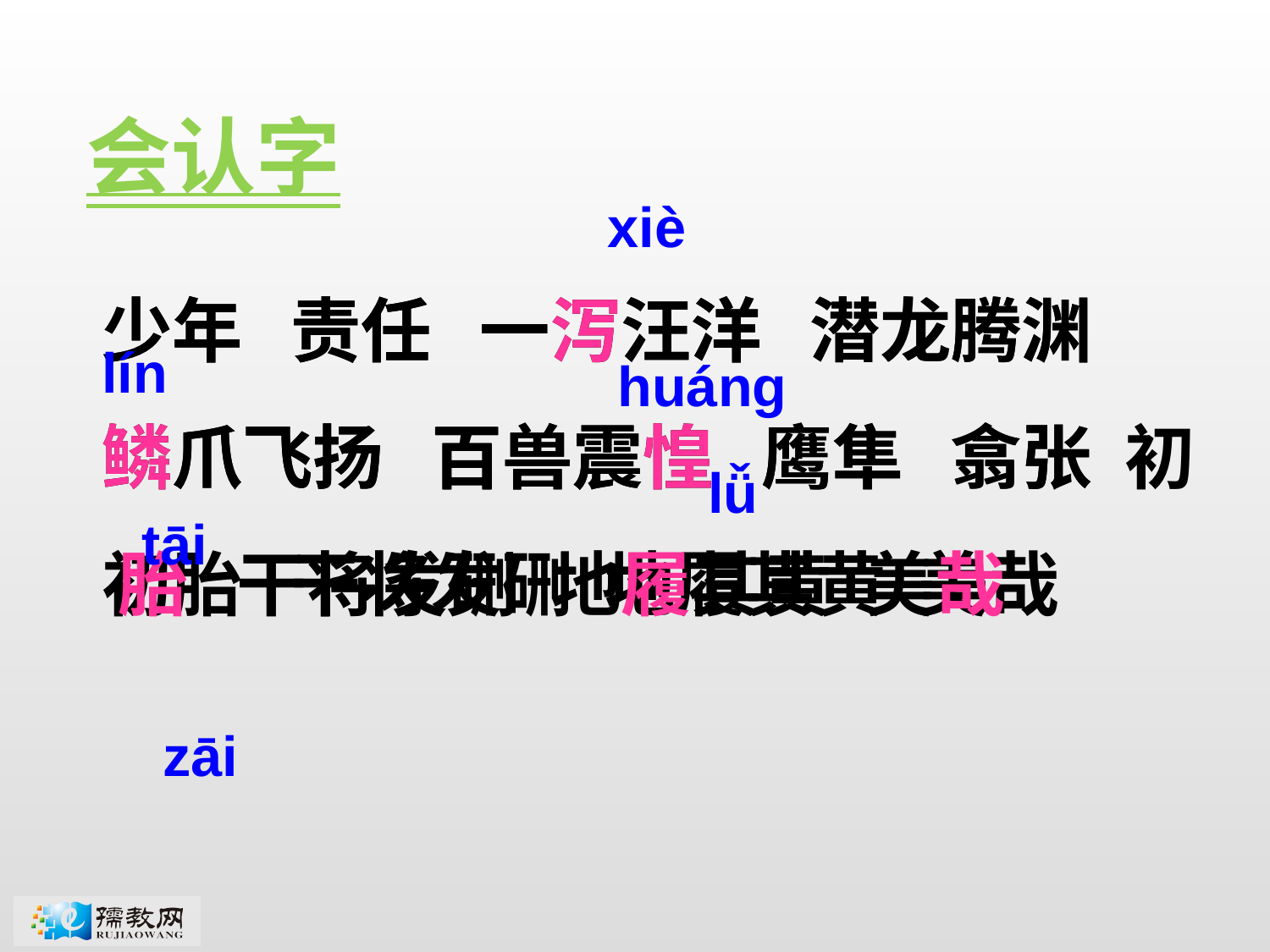

会认字
xiè
少年   责任   一泻汪洋   潜龙腾渊
鳞爪飞扬   百兽震惶   鹰隼   翕张  初胎   干将发硎  地履其黄  美哉
少年   责任   一泻汪洋   潜龙腾渊
鳞爪飞扬   百兽震惶   鹰隼   翕张  初  胎   干将发硎  地履其黄  美哉
lín
huánɡ
lǚ
tāi
zāi